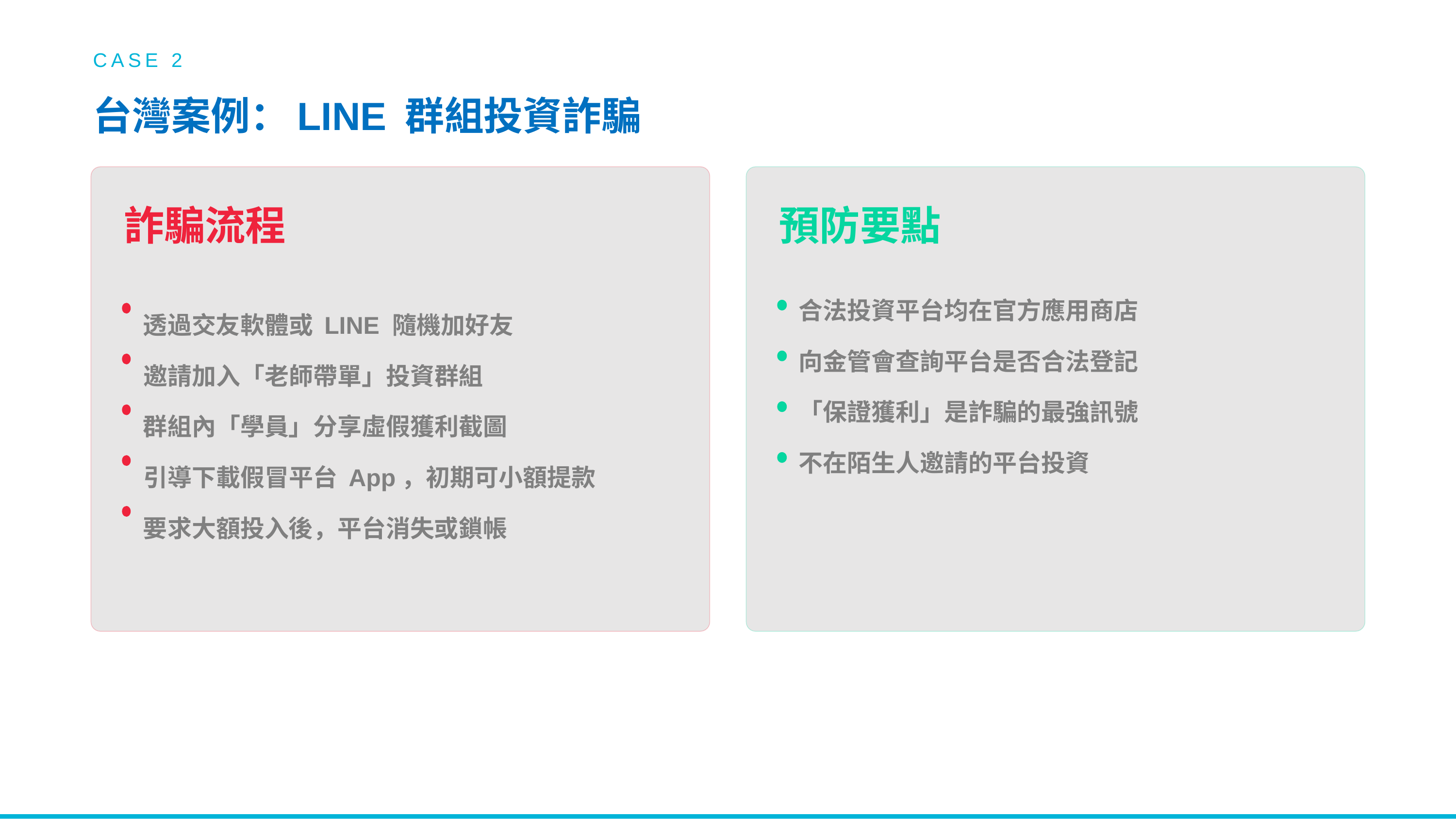

CASE 2
台灣案例：LINE 群組投資詐騙

詐騙流程
預防要點
合法投資平台均在官方應用商店
透過交友軟體或 LINE 隨機加好友

向金管會查詢平台是否合法登記
邀請加入「老師帶單」投資群組

「保證獲利」是詐騙的最強訊號
群組內「學員」分享虛假獲利截圖

不在陌生人邀請的平台投資
引導下載假冒平台 App，初期可小額提款

要求大額投入後，平台消失或鎖帳